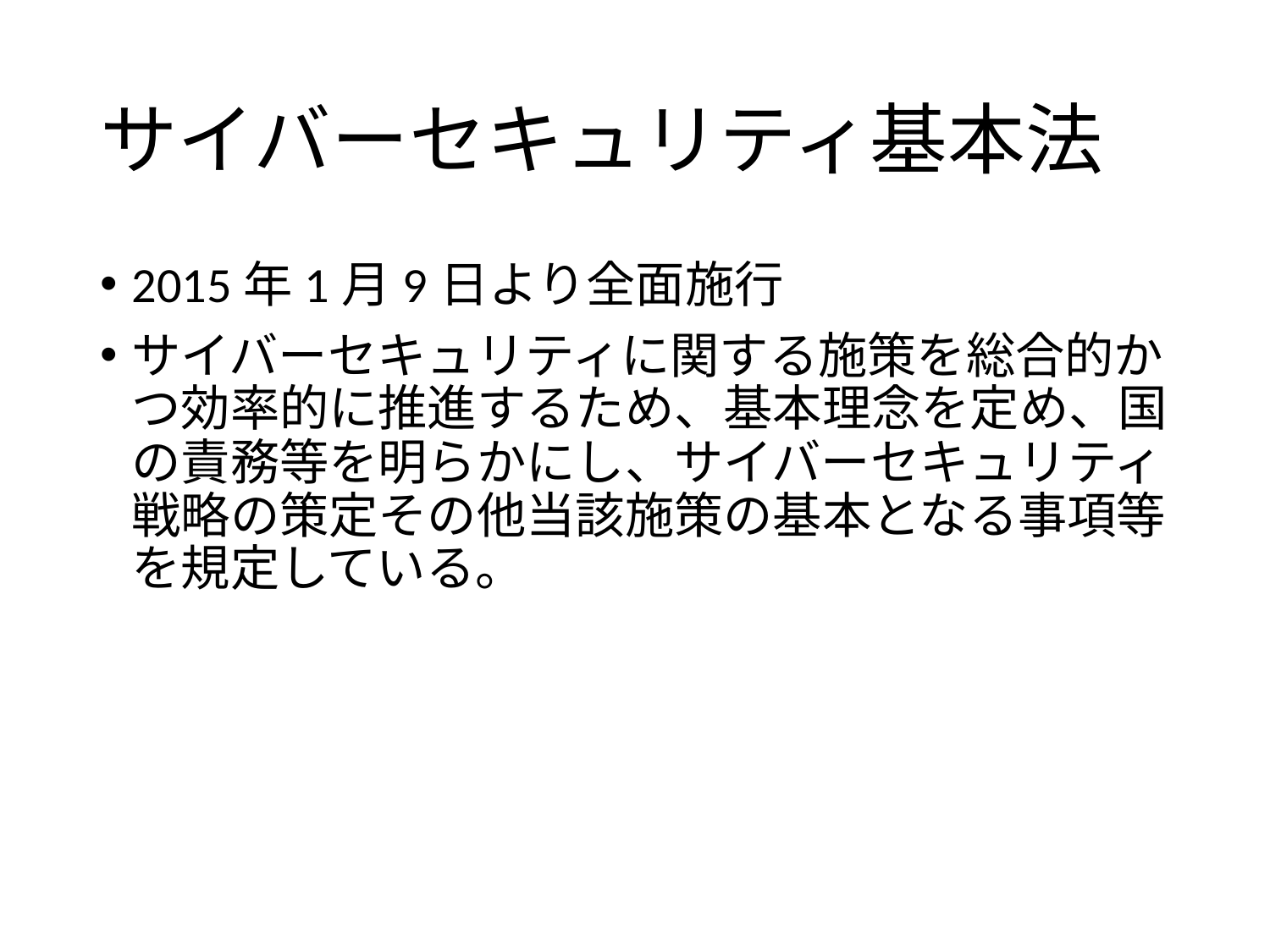

# サイバーセキュリティ基本法
2015年1月9日より全面施行
サイバーセキュリティに関する施策を総合的かつ効率的に推進するため、基本理念を定め、国の責務等を明らかにし、サイバーセキュリティ戦略の策定その他当該施策の基本となる事項等を規定している。